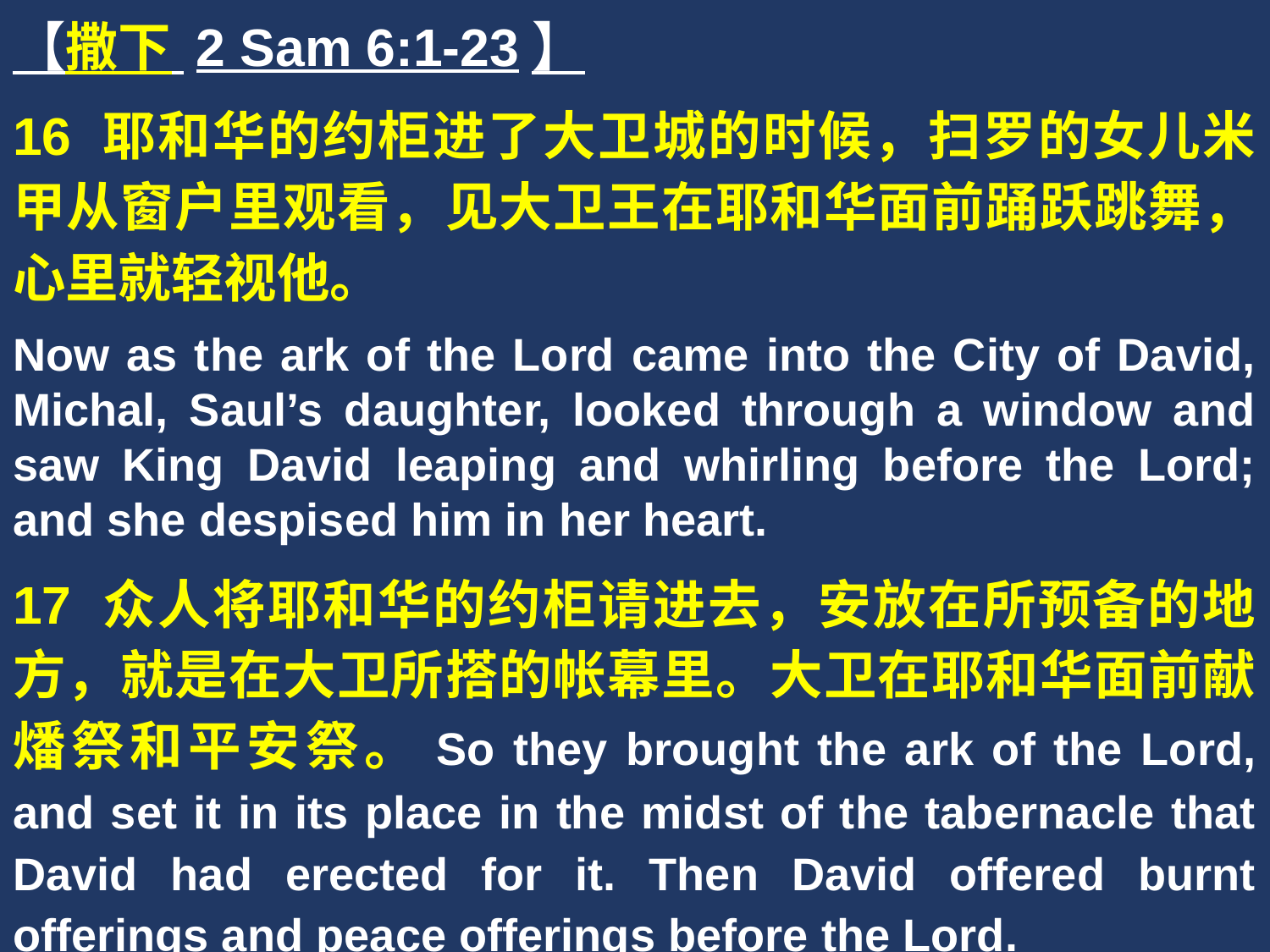

【撒下 2 Sam 6:1-23】
16 耶和华的约柜进了大卫城的时候，扫罗的女儿米甲从窗户里观看，见大卫王在耶和华面前踊跃跳舞，心里就轻视他。
Now as the ark of the Lord came into the City of David, Michal, Saul’s daughter, looked through a window and saw King David leaping and whirling before the Lord; and she despised him in her heart.
17 众人将耶和华的约柜请进去，安放在所预备的地方，就是在大卫所搭的帐幕里。大卫在耶和华面前献燔祭和平安祭。So they brought the ark of the Lord, and set it in its place in the midst of the tabernacle that David had erected for it. Then David offered burnt offerings and peace offerings before the Lord.